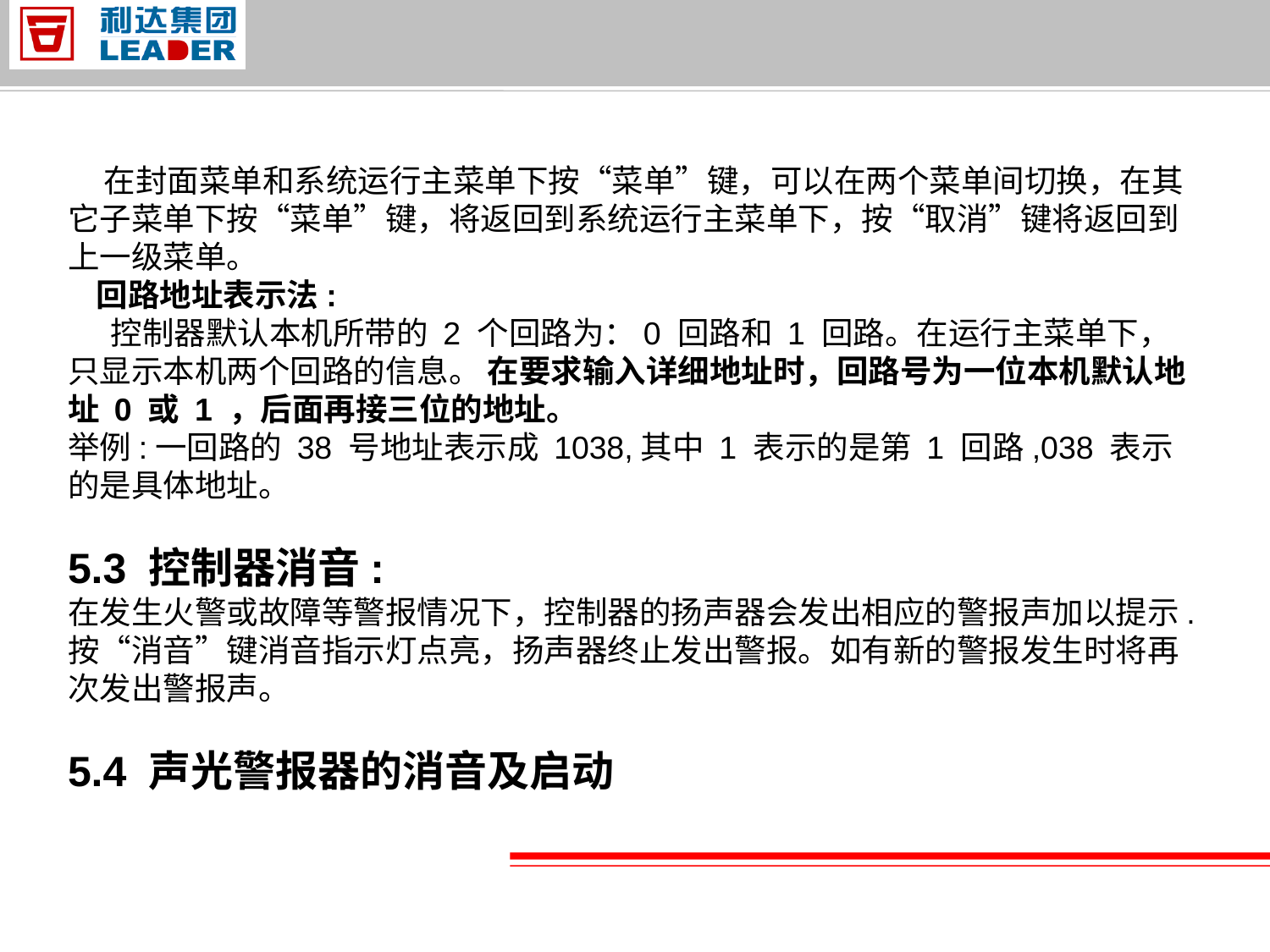

在封面菜单和系统运行主菜单下按“菜单”键，可以在两个菜单间切换，在其它子菜单下按“菜单”键，将返回到系统运行主菜单下，按“取消”键将返回到上一级菜单。
    回路地址表示法:
    控制器默认本机所带的 2 个回路为：0 回路和 1 回路。在运行主菜单下，只显示本机两个回路的信息。 在要求输入详细地址时，回路号为一位本机默认地址 0 或 1 ，后面再接三位的地址。
举例:一回路的 38 号地址表示成 1038,其中 1 表示的是第 1 回路,038 表示的是具体地址。
5.3 控制器消音:
在发生火警或故障等警报情况下，控制器的扬声器会发出相应的警报声加以提示.
按“消音”键消音指示灯点亮，扬声器终止发出警报。如有新的警报发生时将再次发出警报声。
5.4 声光警报器的消音及启动